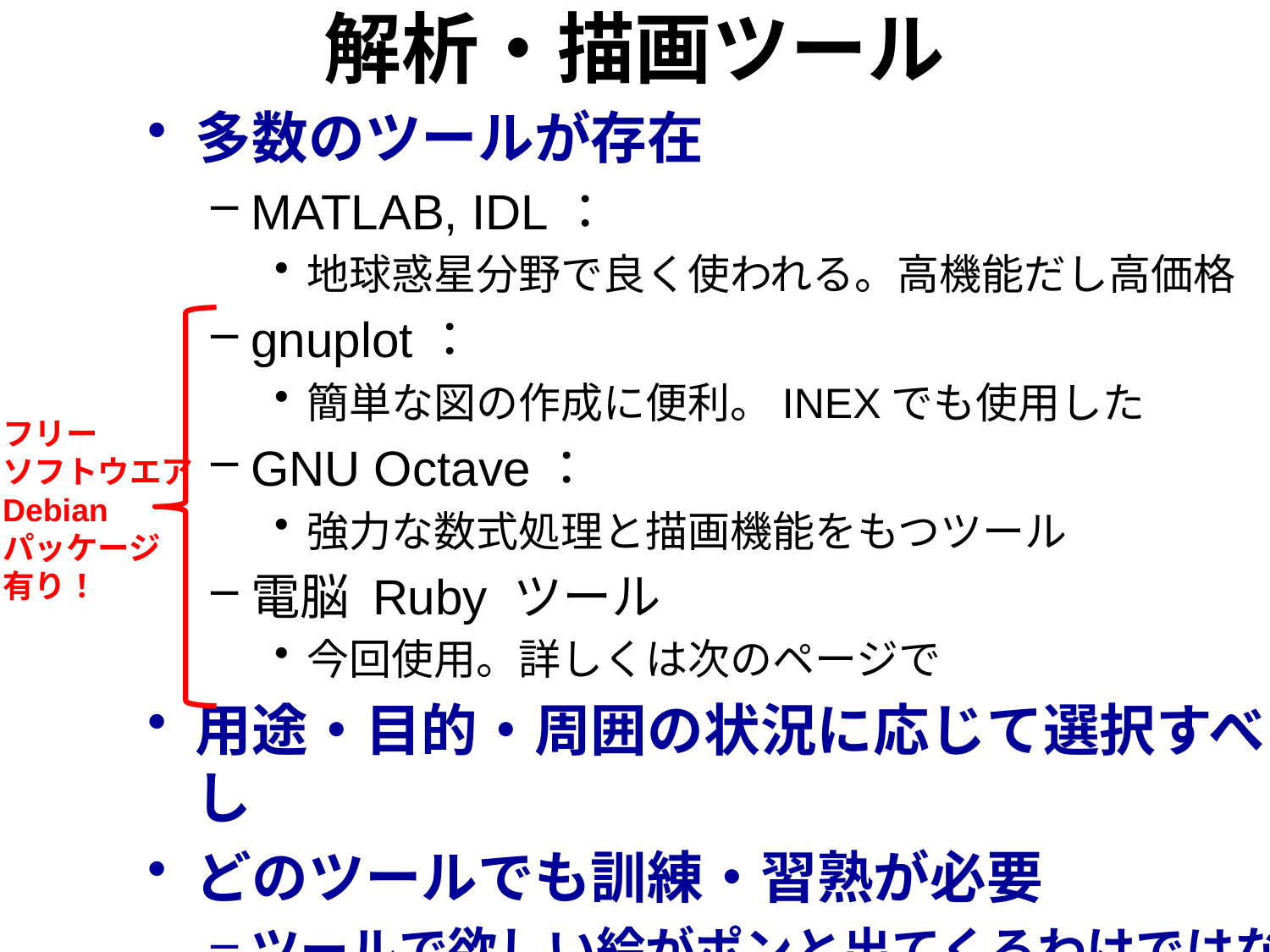

# 解析・描画ツール
多数のツールが存在
MATLAB, IDL：
地球惑星分野で良く使われる。高機能だし高価格
gnuplot：
簡単な図の作成に便利。INEXでも使用した
GNU Octave：
強力な数式処理と描画機能をもつツール
電脳 Ruby ツール
今回使用。詳しくは次のページで
用途・目的・周囲の状況に応じて選択すべし
どのツールでも訓練・習熟が必要
ツールで欲しい絵がポンと出てくるわけではない

フリー
ソフトウエア
Debian
パッケージ
有り！